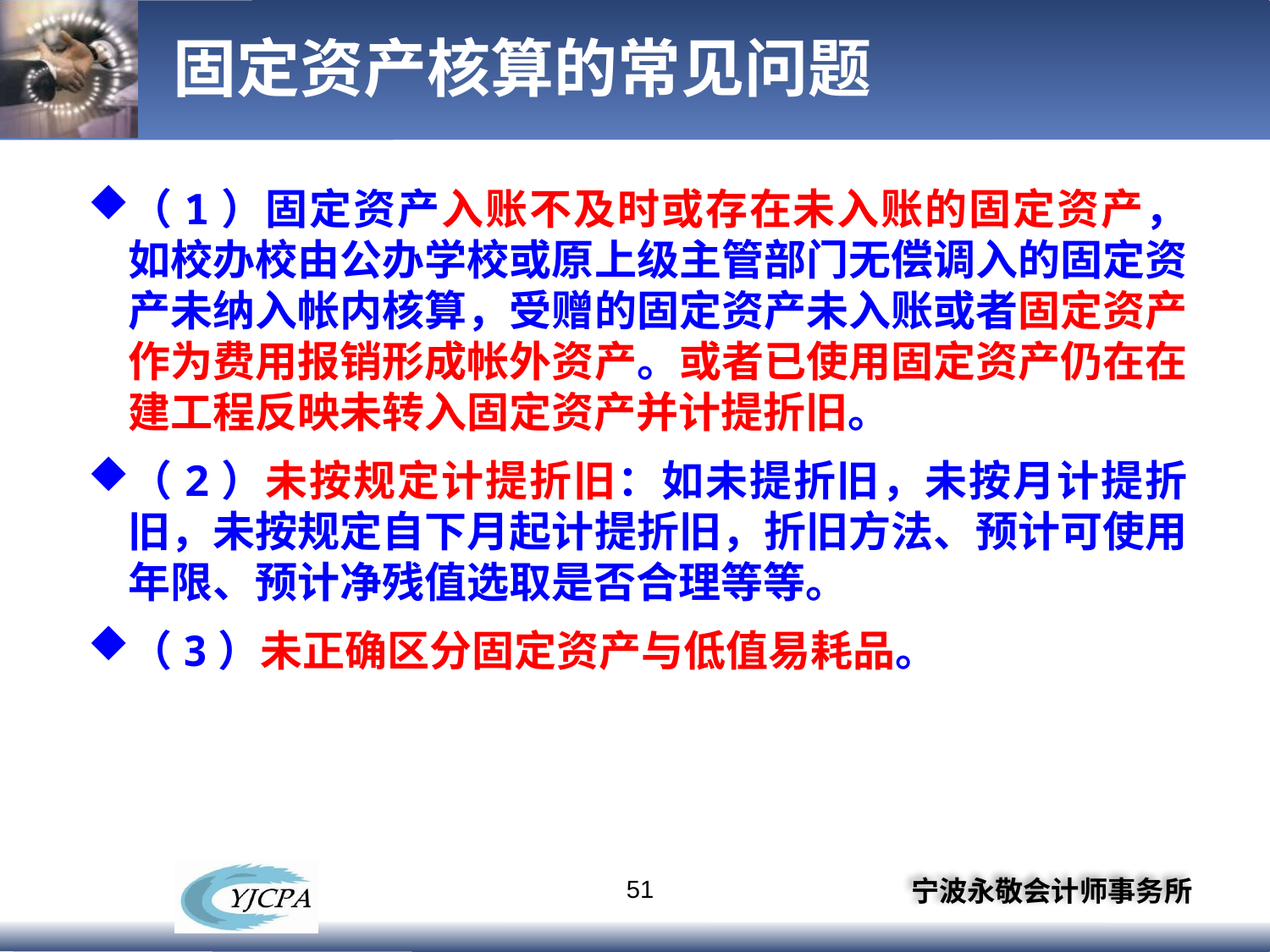

# 固定资产核算的常见问题
（1）固定资产入账不及时或存在未入账的固定资产，如校办校由公办学校或原上级主管部门无偿调入的固定资产未纳入帐内核算，受赠的固定资产未入账或者固定资产作为费用报销形成帐外资产。或者已使用固定资产仍在在建工程反映未转入固定资产并计提折旧。
（2）未按规定计提折旧：如未提折旧，未按月计提折旧，未按规定自下月起计提折旧，折旧方法、预计可使用年限、预计净残值选取是否合理等等。
（3）未正确区分固定资产与低值易耗品。